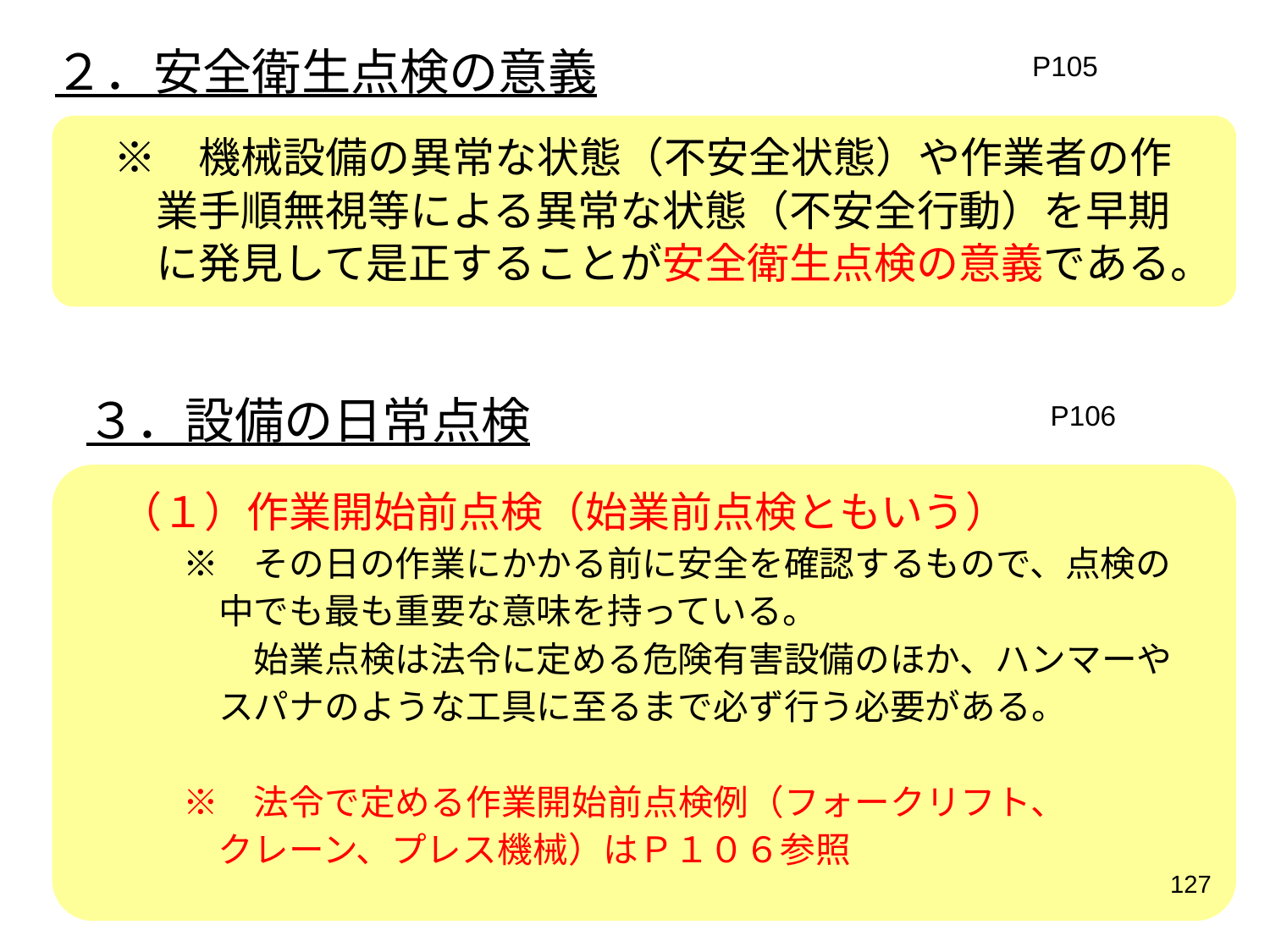

２．安全衛生点検の意義
P105
　※　機械設備の異常な状態（不安全状態）や作業者の作
　　業手順無視等による異常な状態（不安全行動）を早期
　　に発見して是正することが安全衛生点検の意義である。
３．設備の日常点検
P106
　（１）作業開始前点検（始業前点検ともいう）
　　　※　その日の作業にかかる前に安全を確認するもので、点検の
　　　　中でも最も重要な意味を持っている。
　　　　　始業点検は法令に定める危険有害設備のほか、ハンマーや
　　　　スパナのような工具に至るまで必ず行う必要がある。

　　　※　法令で定める作業開始前点検例（フォークリフト、
　　　　クレーン、プレス機械）はＰ１０６参照
127